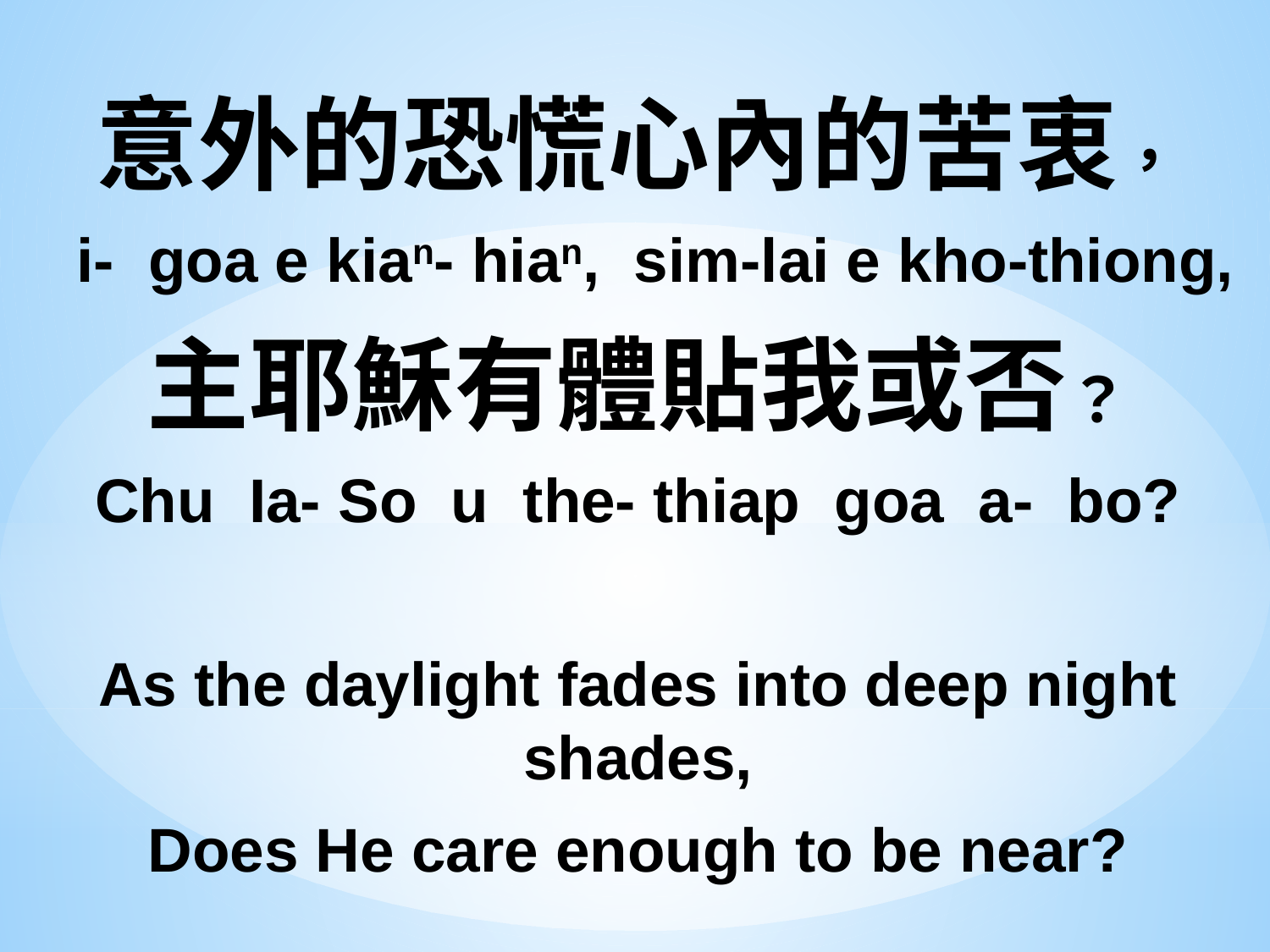

意外的恐慌心內的苦衷，
  i-  goa e kian- hian,  sim-lai e kho-thiong,
主耶穌有體貼我或否？
Chu  Ia- So  u  the- thiap  goa  a-  bo?

As the daylight fades into deep night shades,
Does He care enough to be near?